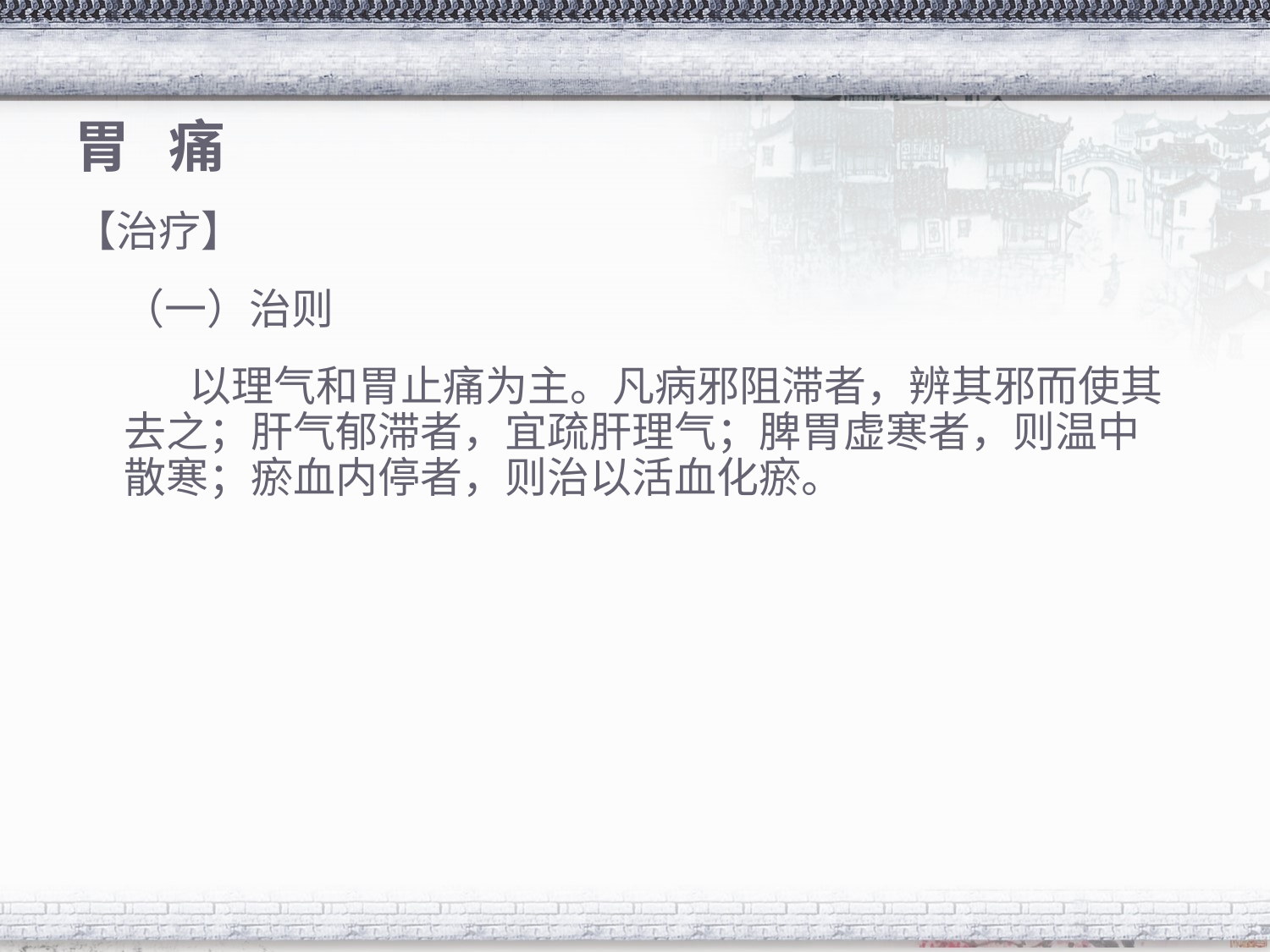

# 胃   痛
【治疗】
    （一）治则
           以理气和胃止痛为主。凡病邪阻滞者，辨其邪而使其去之；肝气郁滞者，宜疏肝理气；脾胃虚寒者，则温中散寒；瘀血内停者，则治以活血化瘀。